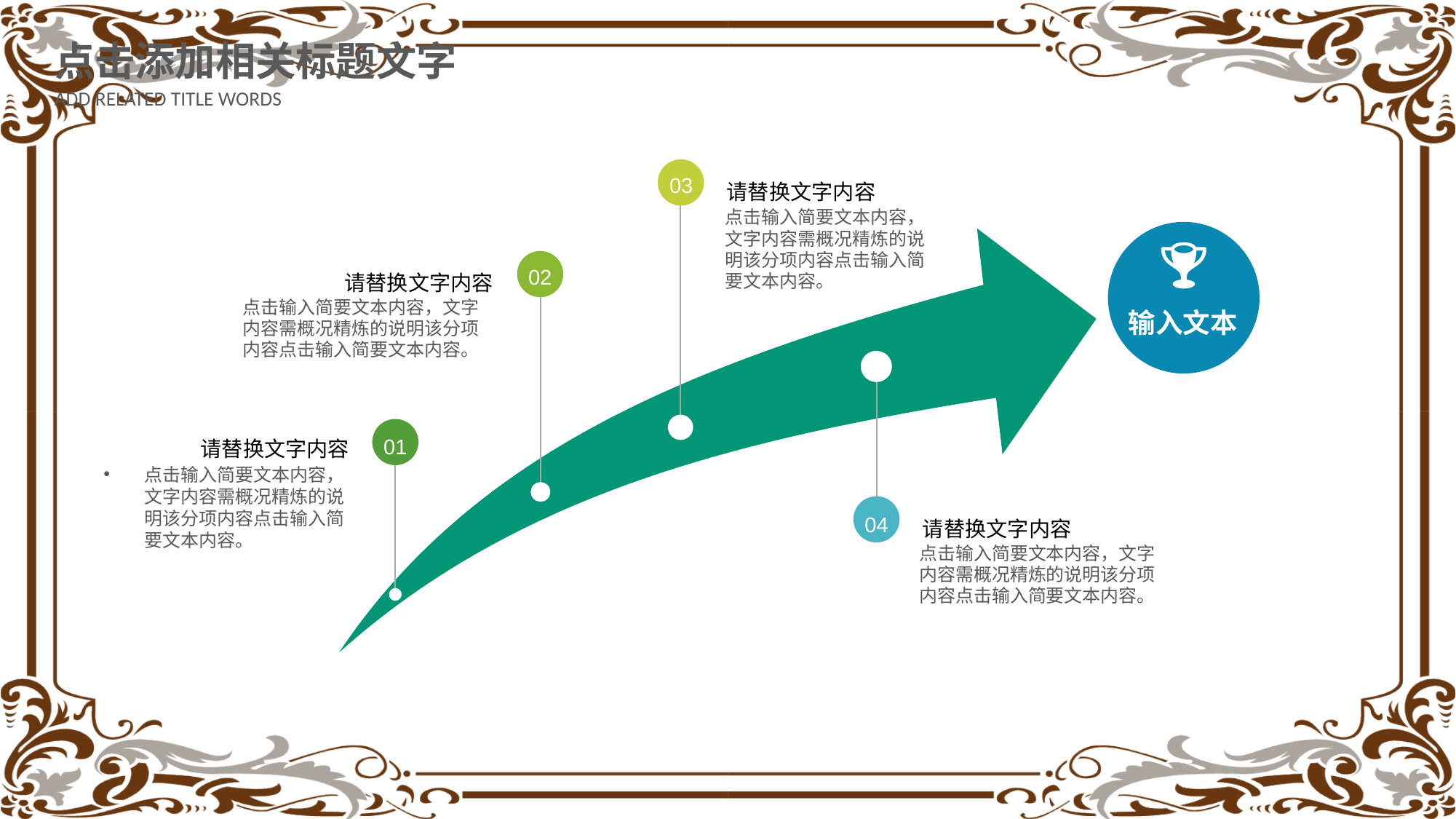

点击添加相关标题文字
ADD RELATED TITLE WORDS

03
请替换文字内容

点击输入简要文本内容，文字内容需概况精炼的说明该分项内容点击输入简要文本内容。

02
请替换文字内容

输入文本
点击输入简要文本内容，文字内容需概况精炼的说明该分项内容点击输入简要文本内容。

01
请替换文字内容

点击输入简要文本内容，文字内容需概况精炼的说明该分项内容点击输入简要文本内容。

04
请替换文字内容
点击输入简要文本内容，文字内容需概况精炼的说明该分项内容点击输入简要文本内容。